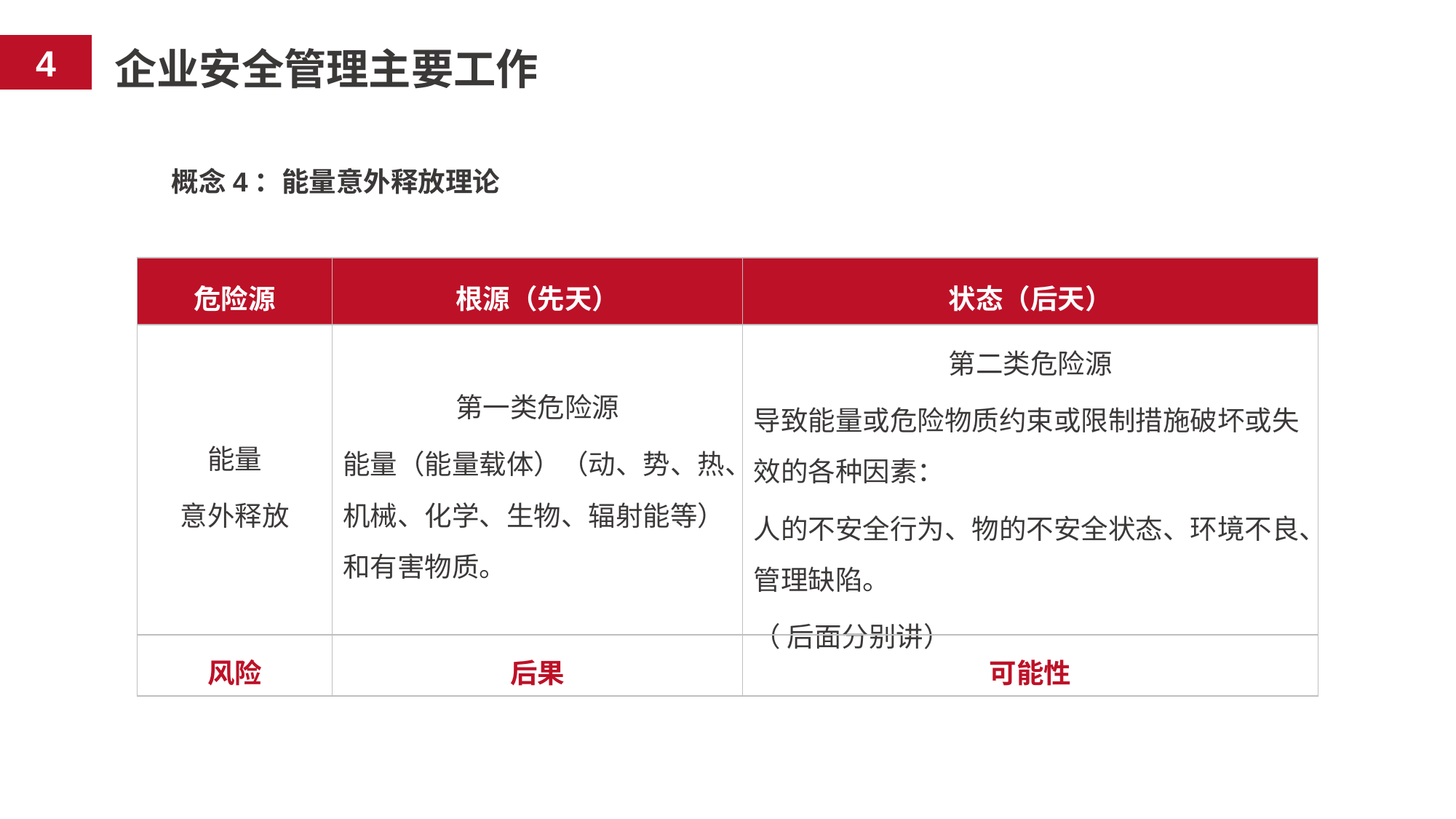

4
企业安全管理主要工作
概念4：能量意外释放理论
| 危险源 | 根源（先天） | 状态（后天） |
| --- | --- | --- |
| 能量 意外释放 | 第一类危险源 能量（能量载体）（动、势、热、机械、化学、生物、辐射能等）和有害物质。 | 第二类危险源 导致能量或危险物质约束或限制措施破坏或失效的各种因素： 人的不安全行为、物的不安全状态、环境不良、管理缺陷。 （ 后面分别讲） |
| 风险 | 后果 | 可能性 |